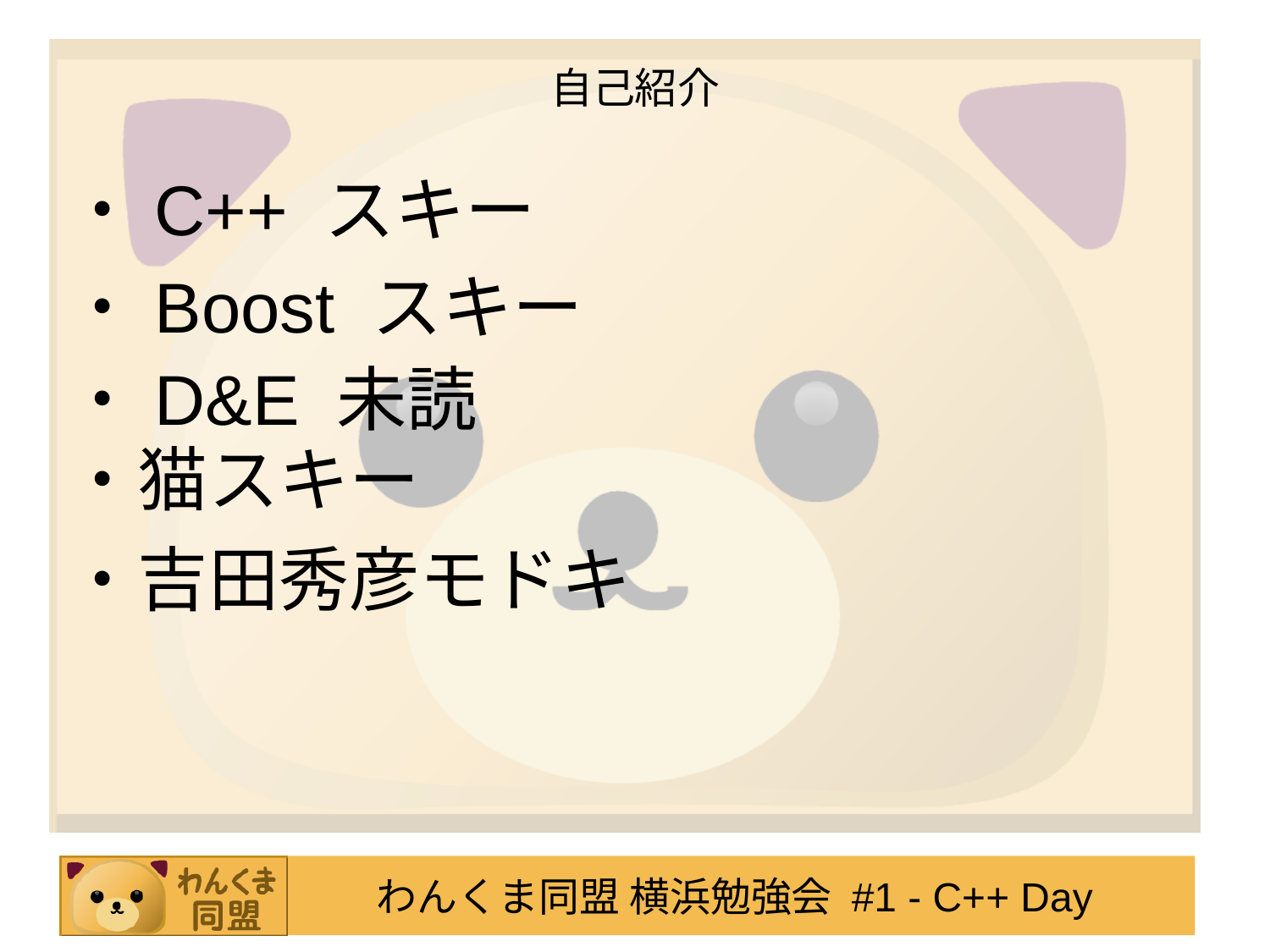

自己紹介
・C++ スキー
・Boost スキー
・D&E 未読
・猫スキー
・吉田秀彦モドキ